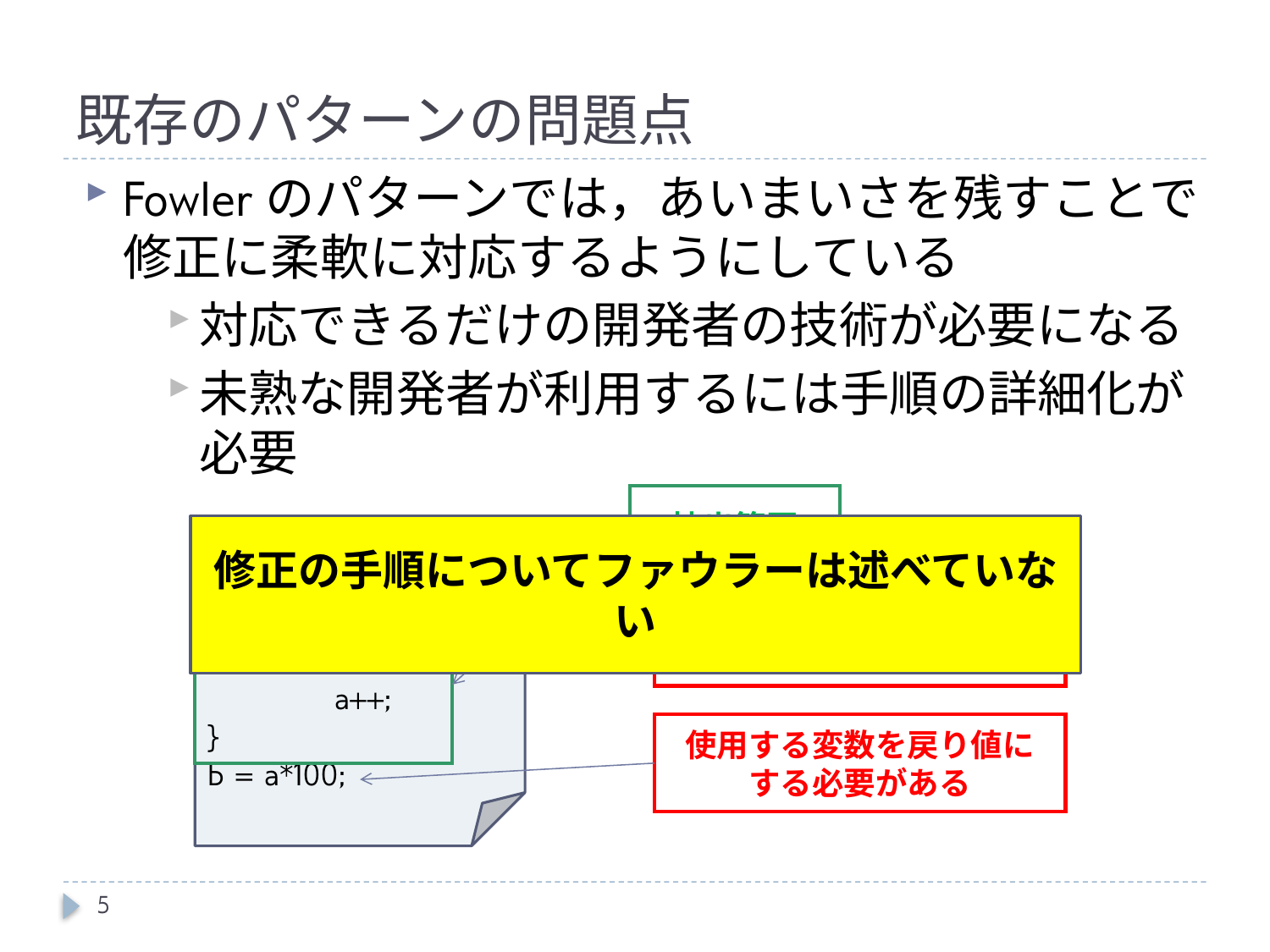

# 既存のパターンの問題点
Fowlerのパターンでは，あいまいさを残すことで修正に柔軟に対応するようにしている
対応できるだけの開発者の技術が必要になる
未熟な開発者が利用するには手順の詳細化が必要

抽出範囲
修正の手順についてファウラーは述べていない
 int a=0;
	:
while(a<100){
	:
	a++;
}
b = a*100;
使用する変数の宣言が
抽出部の外にある

使用する変数を戻り値に
する必要がある
5